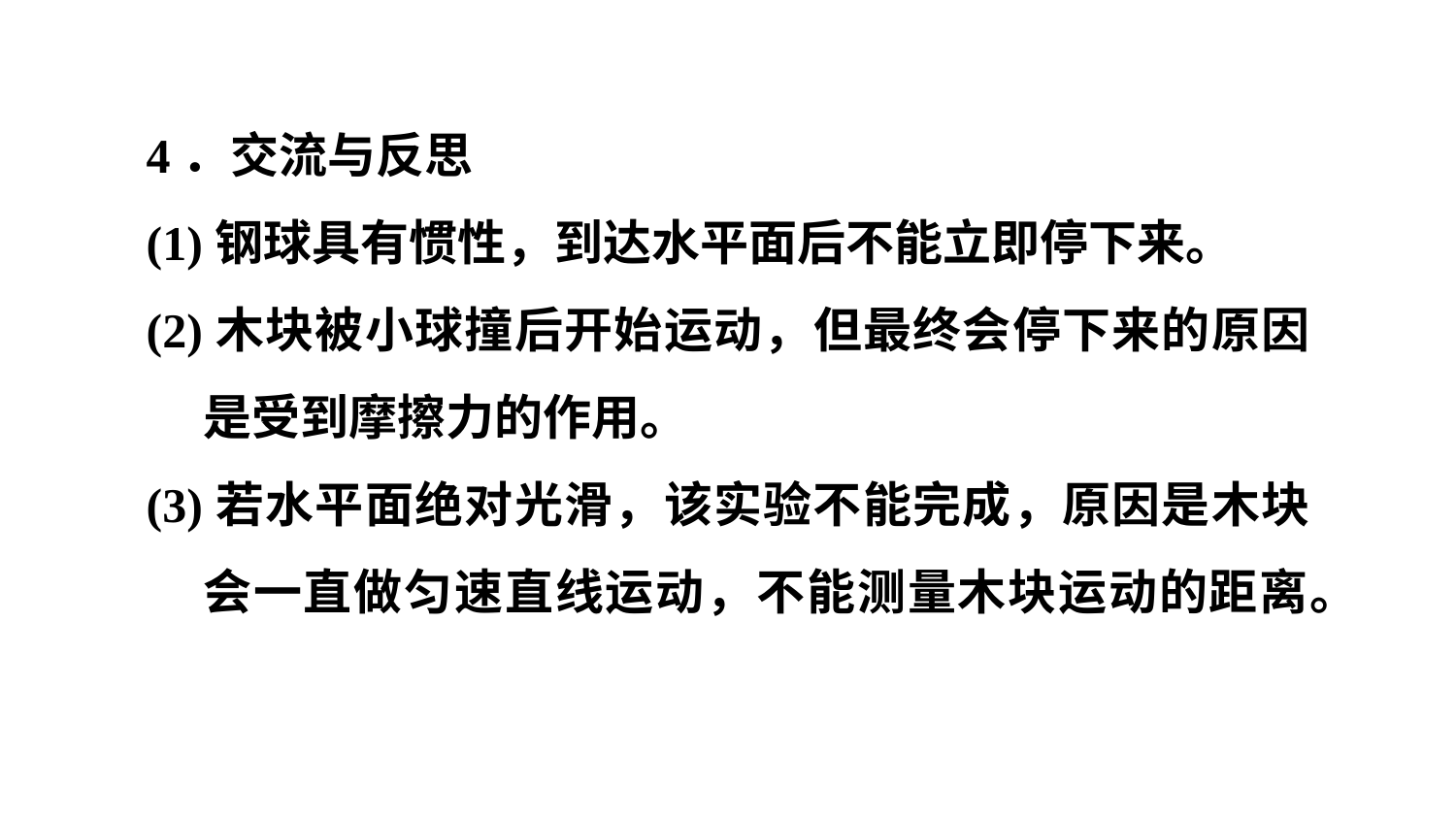

4．交流与反思
(1)钢球具有惯性，到达水平面后不能立即停下来。
(2)木块被小球撞后开始运动，但最终会停下来的原因是受到摩擦力的作用。
(3)若水平面绝对光滑，该实验不能完成，原因是木块会一直做匀速直线运动，不能测量木块运动的距离。